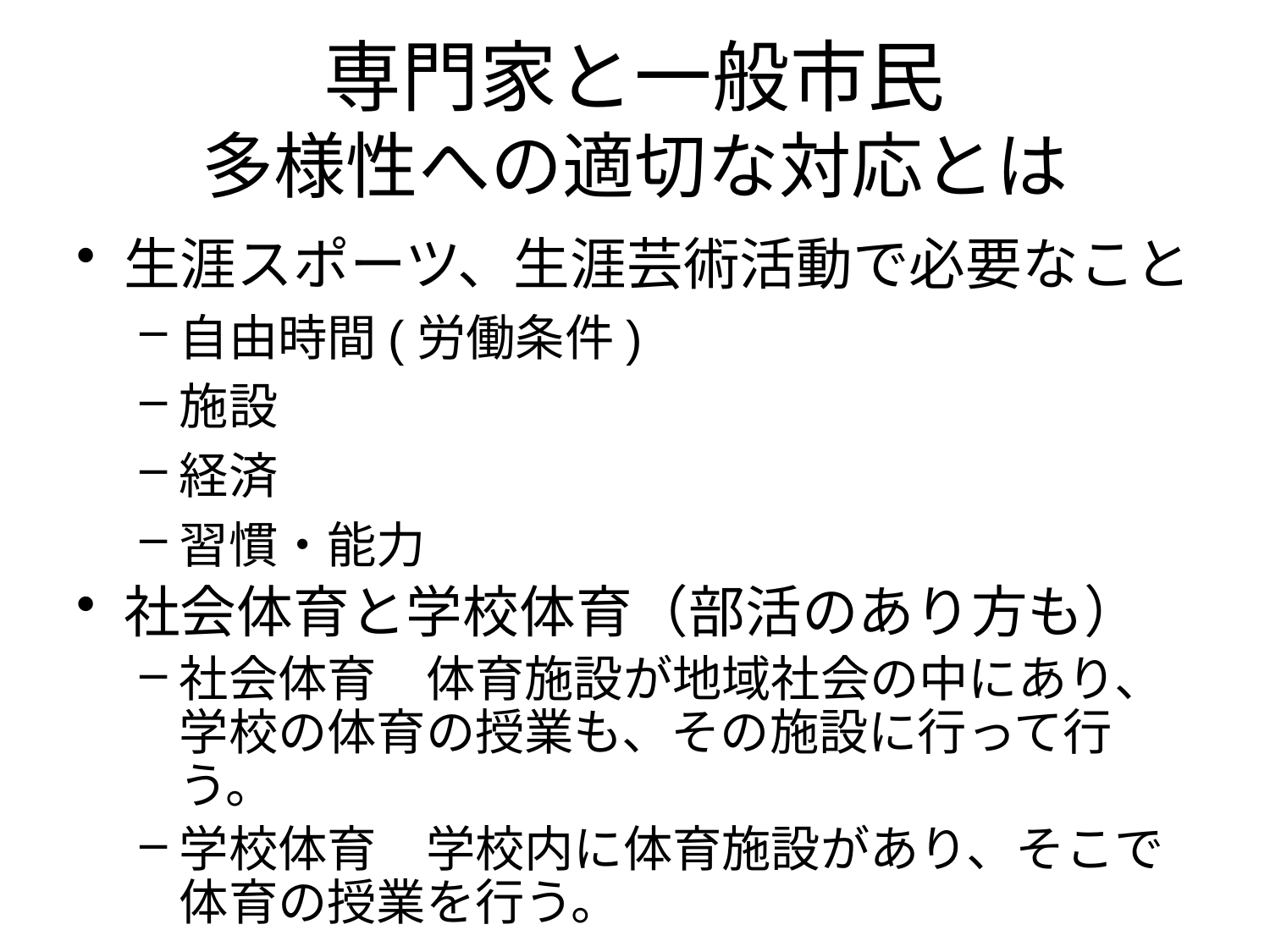

# 専門家と一般市民 多様性への適切な対応とは
生涯スポーツ、生涯芸術活動で必要なこと
自由時間(労働条件)
施設
経済
習慣・能力
社会体育と学校体育（部活のあり方も）
社会体育　体育施設が地域社会の中にあり、学校の体育の授業も、その施設に行って行う。
学校体育　学校内に体育施設があり、そこで体育の授業を行う。